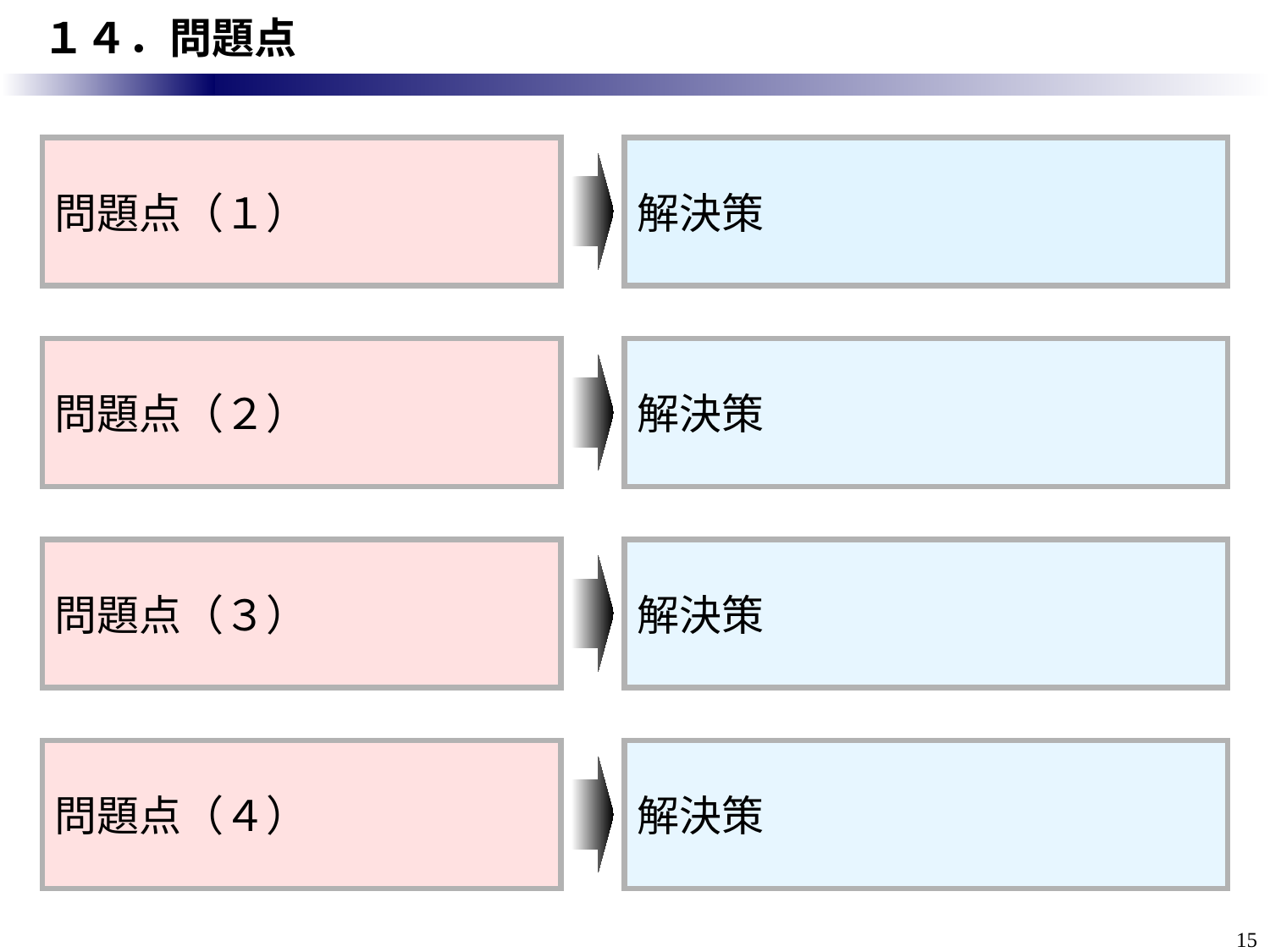

# １４．問題点
問題点（１）
解決策

問題点（２）
解決策

問題点（３）
解決策

問題点（４）
解決策

15